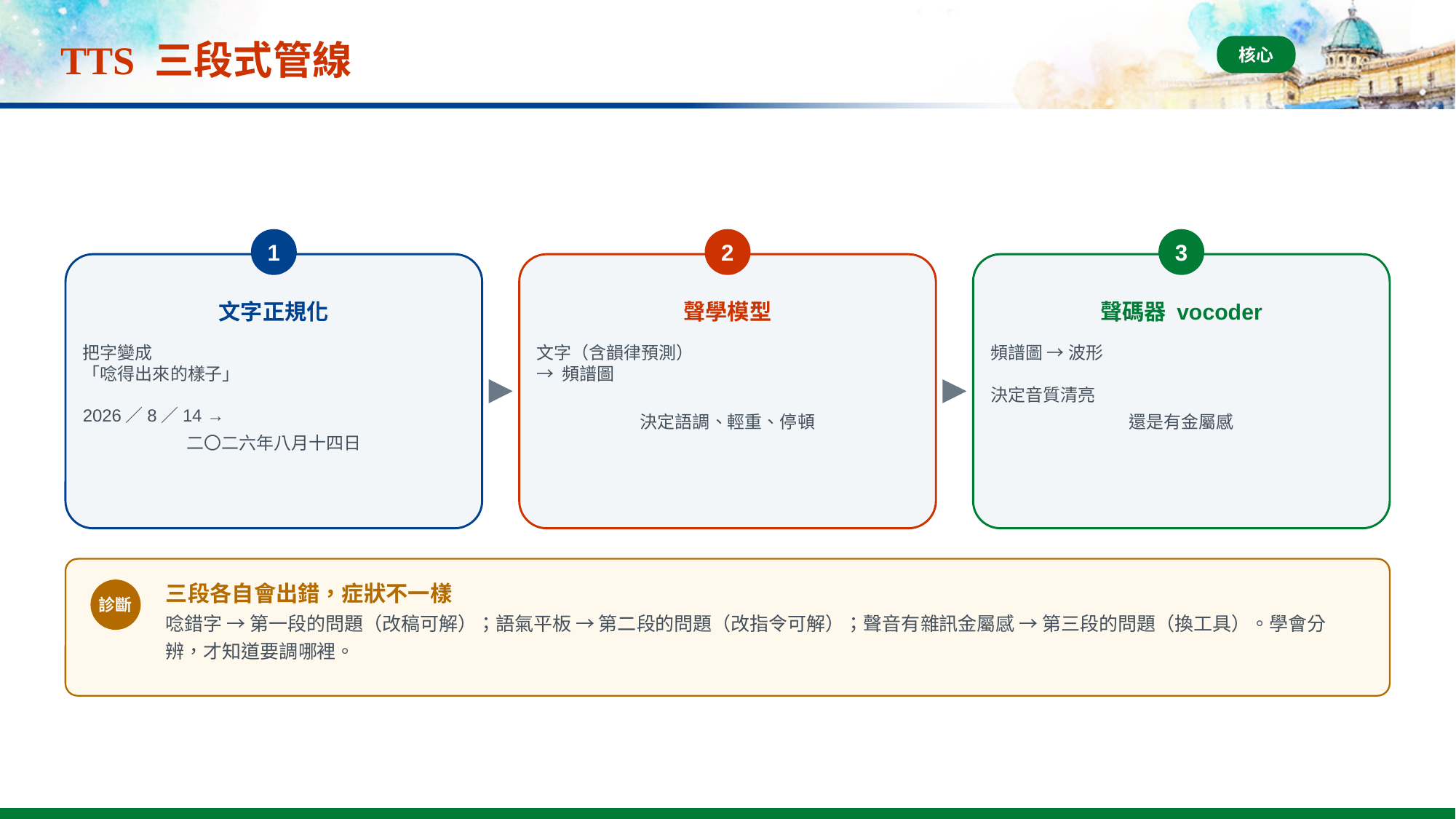

# TTS 三段式管線
核心
1
2
3

文字正規化
聲學模型
聲碼器 vocoder
把字變成
「唸得出來的樣子」

2026／8／14 →
二〇二六年八月十四日
文字（含韻律預測）
→ 頻譜圖

決定語調、輕重、停頓
頻譜圖 → 波形

決定音質清亮
還是有金屬感

三段各自會出錯，症狀不一樣
診斷
唸錯字 → 第一段的問題（改稿可解）；語氣平板 → 第二段的問題（改指令可解）；聲音有雜訊金屬感 → 第三段的問題（換工具）。學會分辨，才知道要調哪裡。